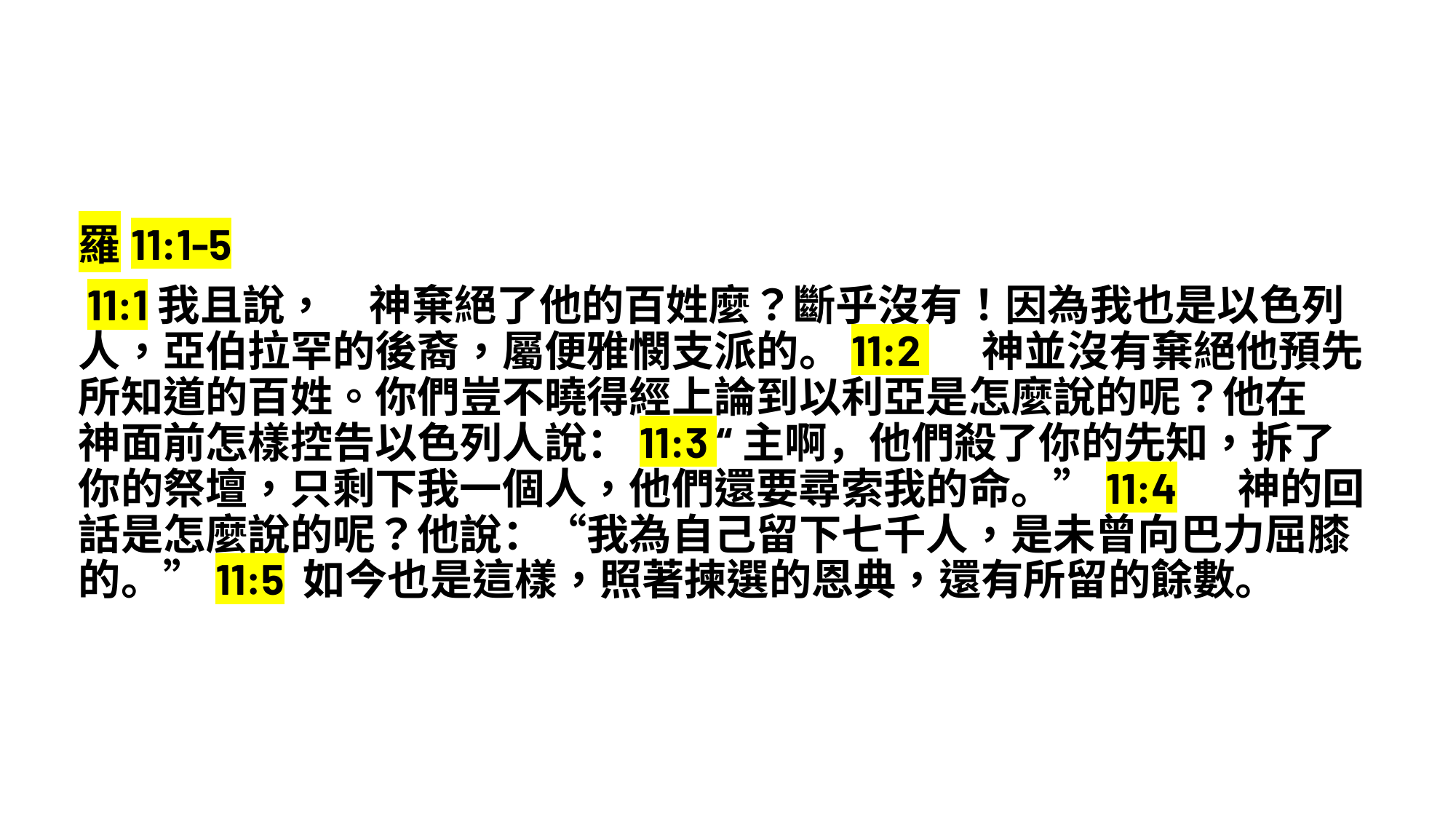

羅11:1-5
 11:1我且說，　神棄絕了他的百姓麼？斷乎沒有！因為我也是以色列人，亞伯拉罕的後裔，屬便雅憫支派的。11:2 　神並沒有棄絕他預先所知道的百姓。你們豈不曉得經上論到以利亞是怎麼說的呢？他在　神面前怎樣控告以色列人說：11:3 “主啊，他們殺了你的先知，拆了你的祭壇，只剩下我一個人，他們還要尋索我的命。”11:4 　神的回話是怎麼說的呢？他說：“我為自己留下七千人，是未曾向巴力屈膝的。”11:5 如今也是這樣，照著揀選的恩典，還有所留的餘數。